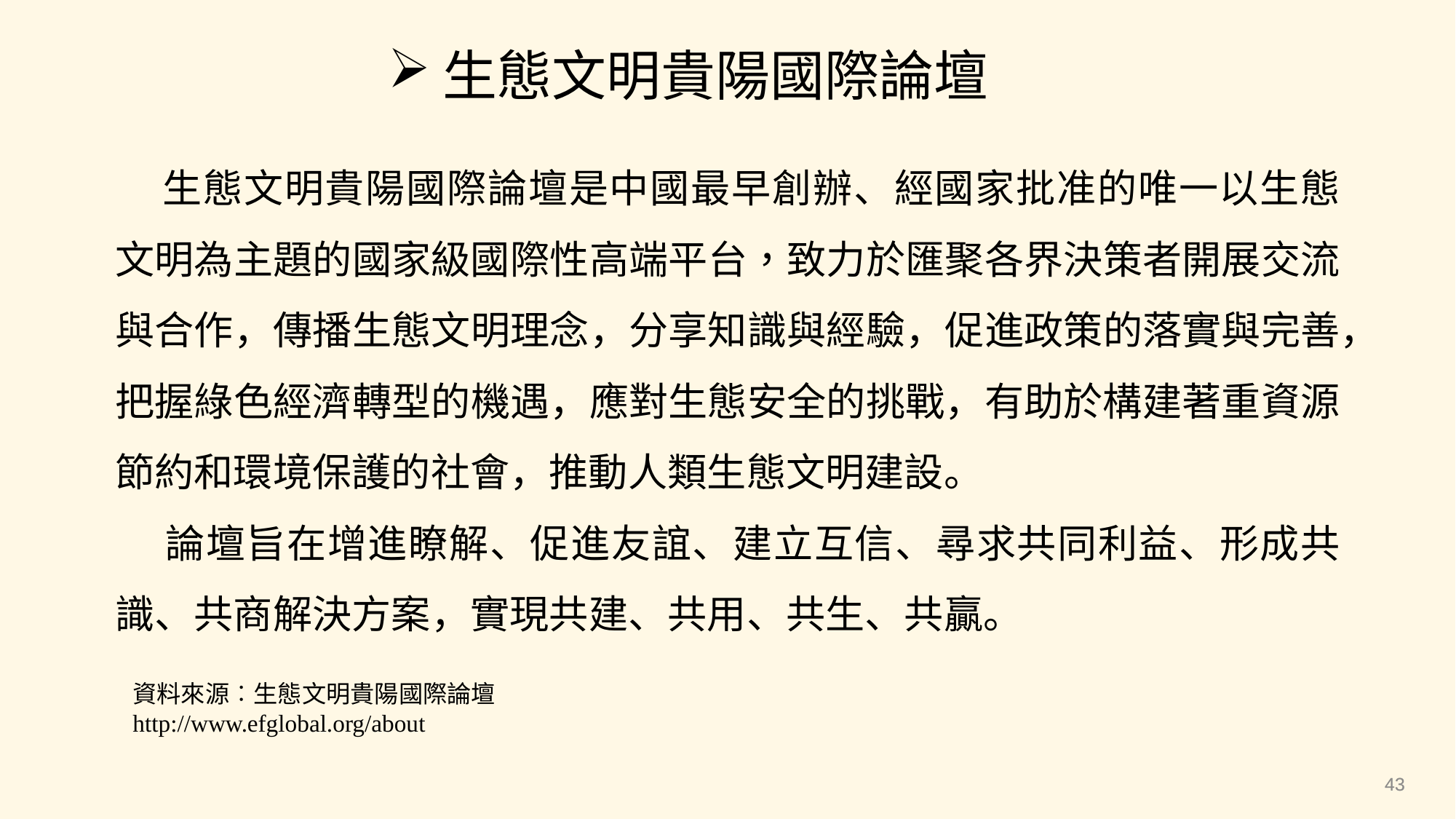

生態文明貴陽國際論壇
    生態文明貴陽國際論壇是中國最早創辦、經國家批准的唯一以生態文明為主題的國家級國際性高端平台，致力於匯聚各界決策者開展交流與合作，傳播生態文明理念，分享知識與經驗，促進政策的落實與完善，把握綠色經濟轉型的機遇，應對生態安全的挑戰，有助於構建著重資源節約和環境保護的社會，推動人類生態文明建設。
    論壇旨在增進瞭解、促進友誼、建立互信、尋求共同利益、形成共識、共商解決方案，實現共建、共用、共生、共贏。
資料來源︰生態文明貴陽國際論壇
http://www.efglobal.org/about